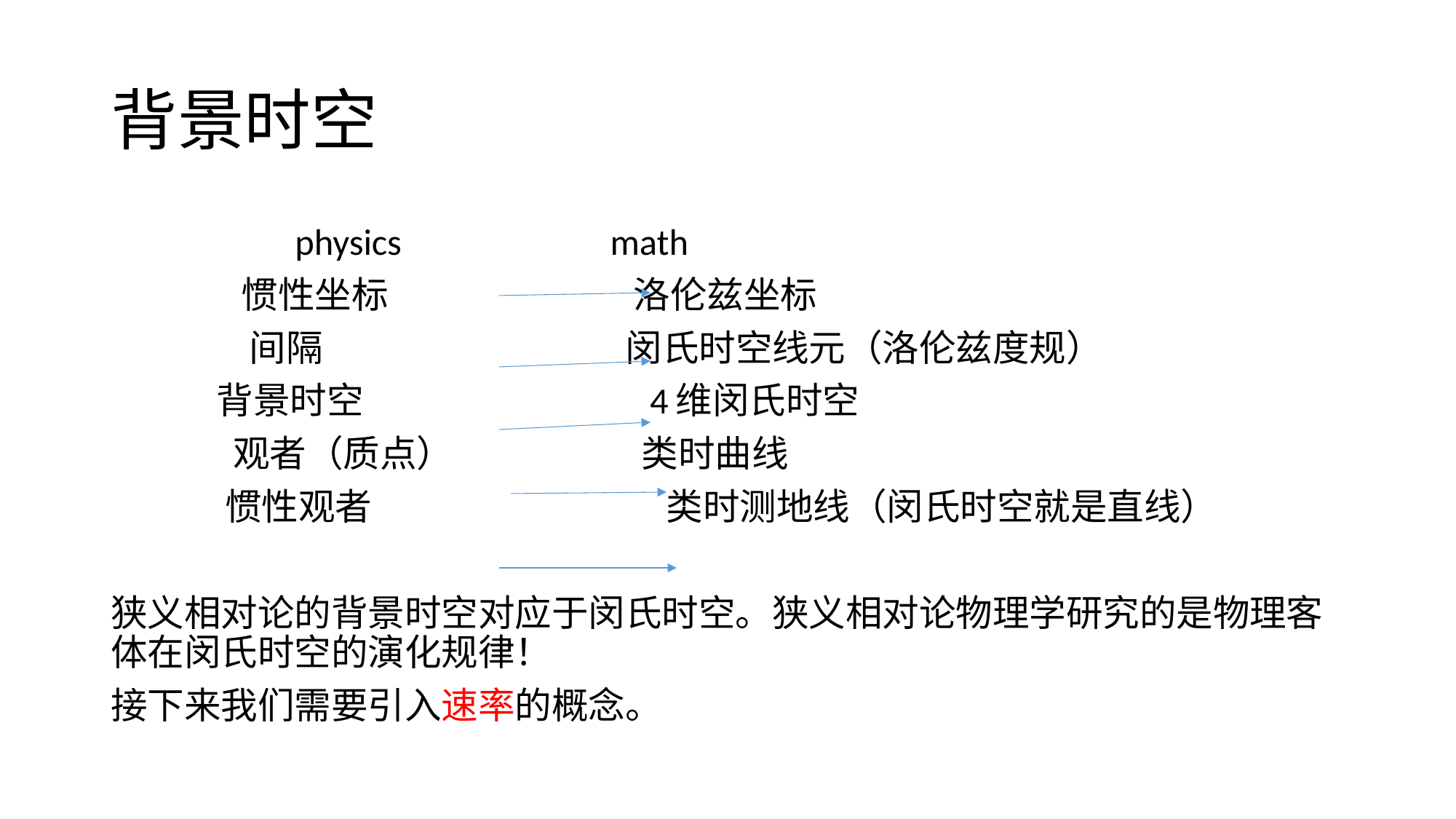

# 背景时空
                      physics                         math
               惯性坐标                              洛伦兹坐标
                间隔                                     闵氏时空线元（洛伦兹度规）
            背景时空                                  4维闵氏时空
              观者（质点）                       类时曲线
             惯性观者                                    类时测地线（闵氏时空就是直线）

狭义相对论的背景时空对应于闵氏时空。狭义相对论物理学研究的是物理客体在闵氏时空的演化规律！
接下来我们需要引入速率的概念。